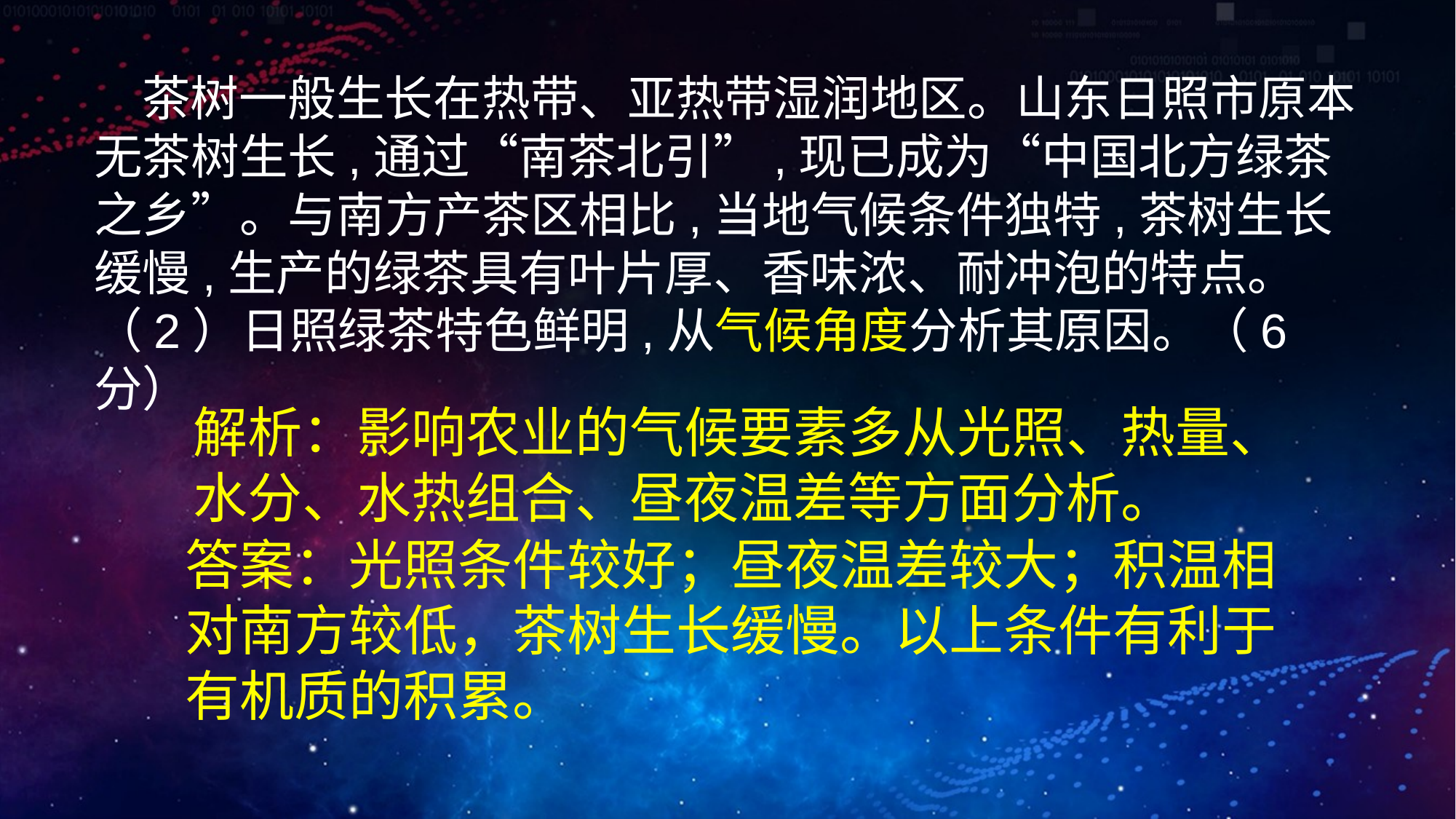

茶树一般生长在热带、亚热带湿润地区。山东日照市原本无茶树生长,通过“南茶北引”,现已成为“中国北方绿茶之乡”。与南方产茶区相比,当地气候条件独特,茶树生长缓慢,生产的绿茶具有叶片厚、香味浓、耐冲泡的特点。
（2）日照绿茶特色鲜明,从气候角度分析其原因。（6分）
解析：影响农业的气候要素多从光照、热量、水分、水热组合、昼夜温差等方面分析。
答案：光照条件较好；昼夜温差较大；积温相对南方较低，茶树生长缓慢。以上条件有利于有机质的积累。